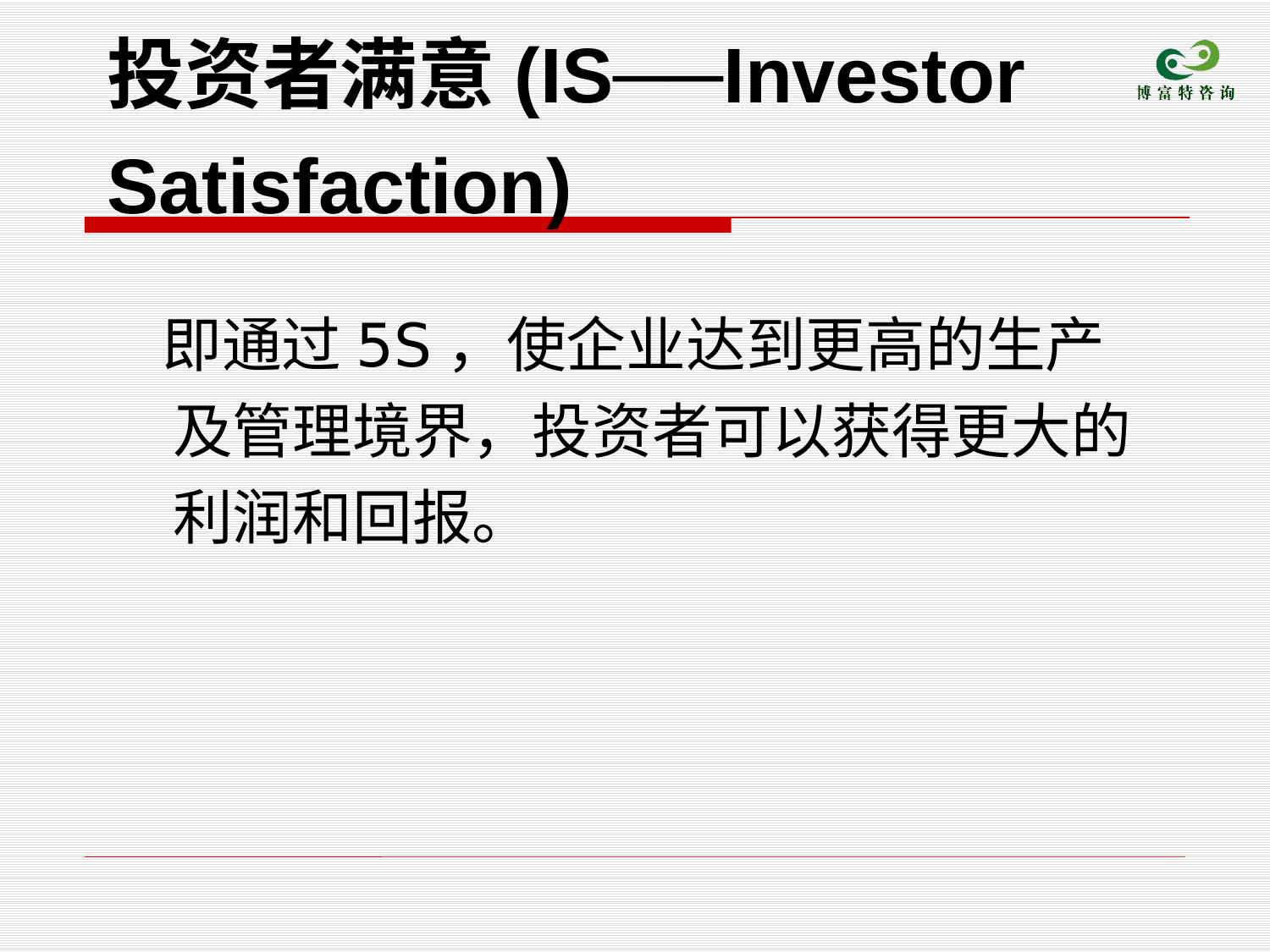

投资者满意(IS──Investor Satisfaction)
   即通过5S，使企业达到更高的生产及管理境界，投资者可以获得更大的利润和回报。
62